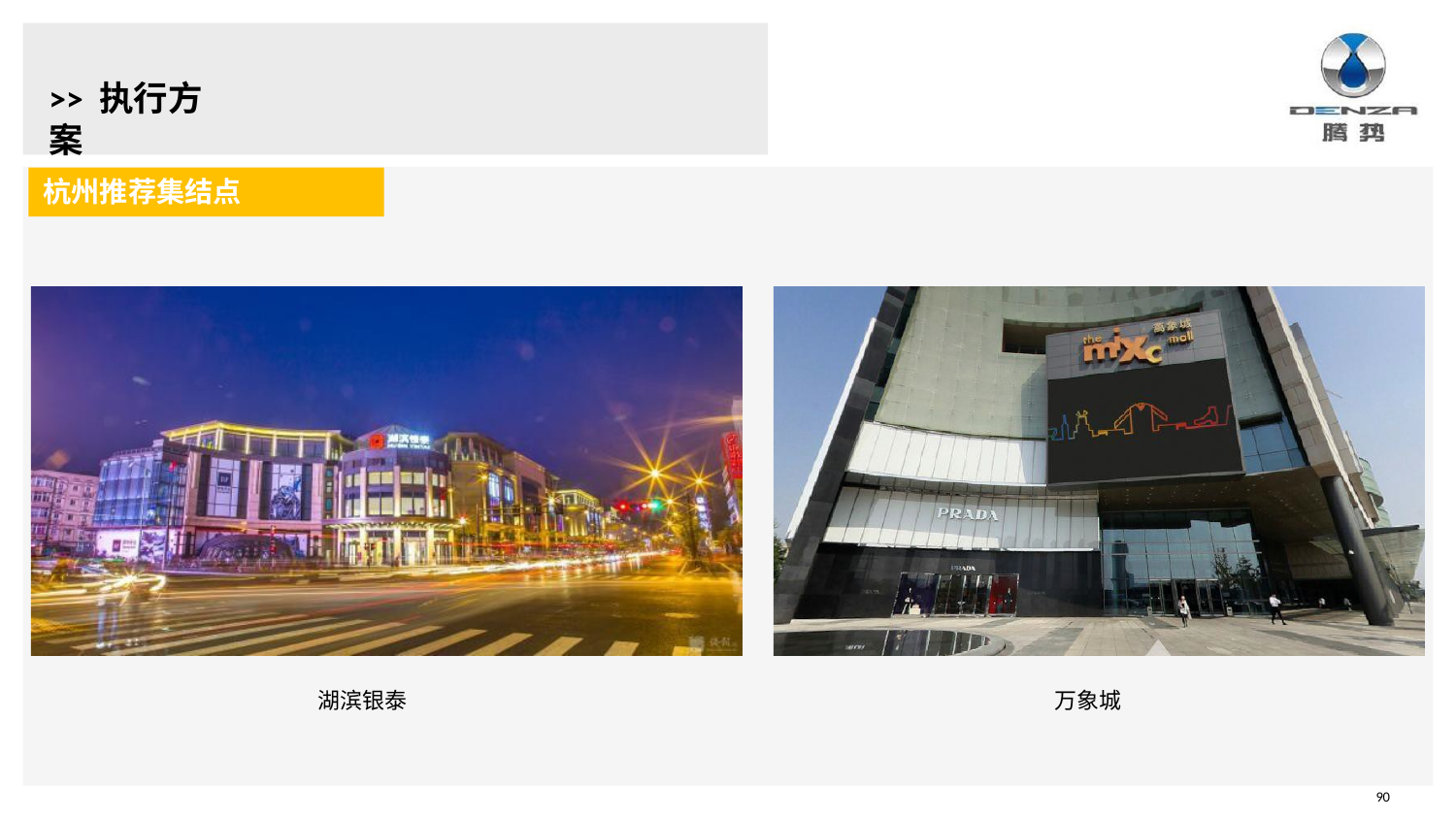

# >> 执行方案

杭州推荐集结点

湖滨银泰
万象城
90